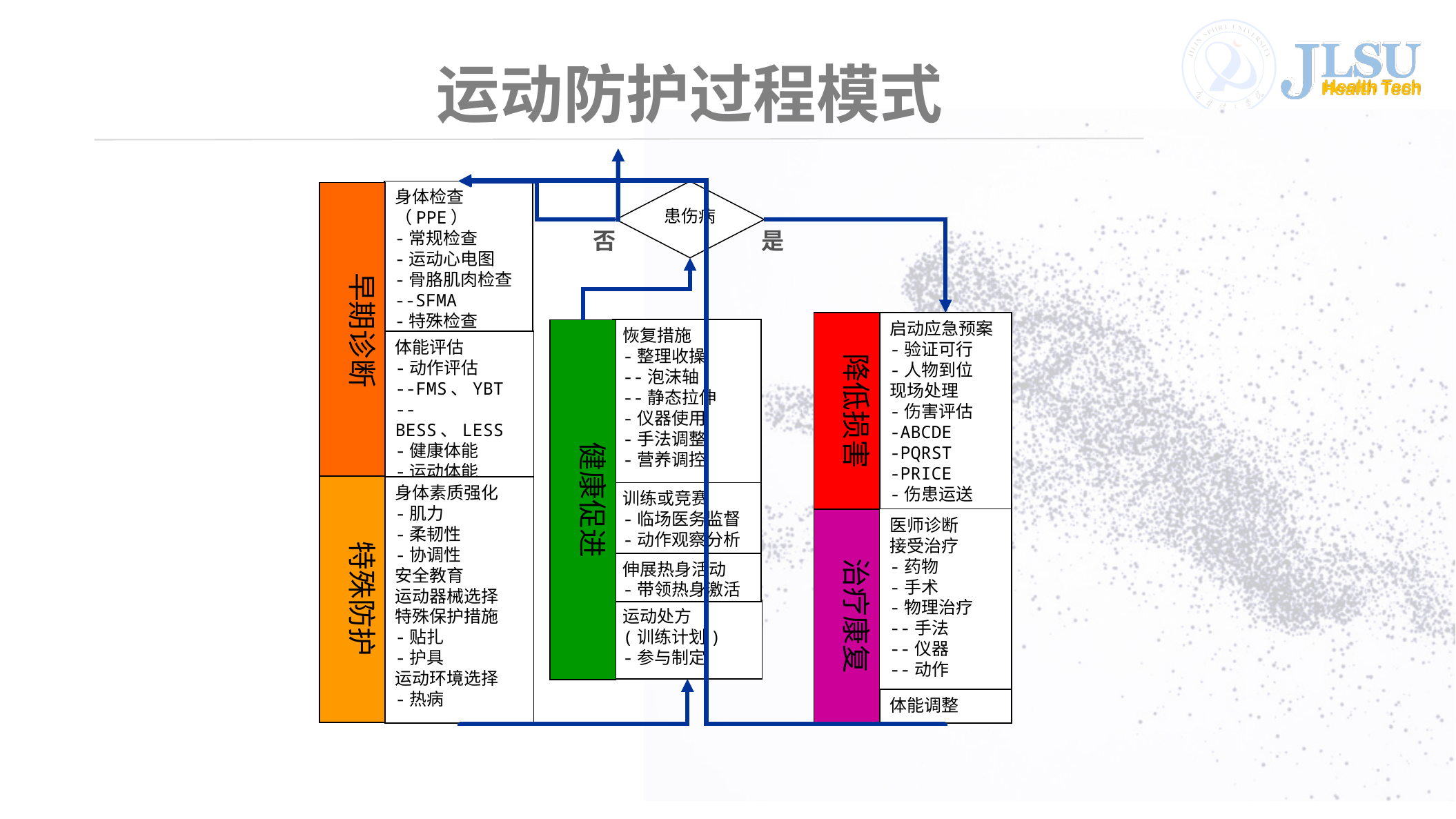

# 运动防护过程模式

身体检查（PPE）
-常规检查
-运动心电图
-骨胳肌肉检查
--SFMA
-特殊检查

患伤病
早期诊断
否
是
降低损害
启动应急预案
-验证可行
-人物到位
现场处理
-伤害评估
-ABCDE
-PQRST
-PRICE
-伤患运送
恢复措施
-整理收操
--泡沫轴
--静态拉伸
-仪器使用
-手法调整
-营养调控

健康促进
体能评估
-动作评估
--FMS、YBT
--BESS、LESS
-健康体能
-运动体能
特殊防护
身体素质强化
-肌力
-柔韧性
-协调性
安全教育
运动器械选择
特殊保护措施
-贴扎
-护具
运动环境选择
-热病
训练或竞赛
-临场医务监督
-动作观察分析
医师诊断
接受治疗
-药物
-手术
-物理治疗
--手法
--仪器
--动作
治疗康复
伸展热身活动
-带领热身激活
运动处方
(训练计划)
-参与制定
体能调整